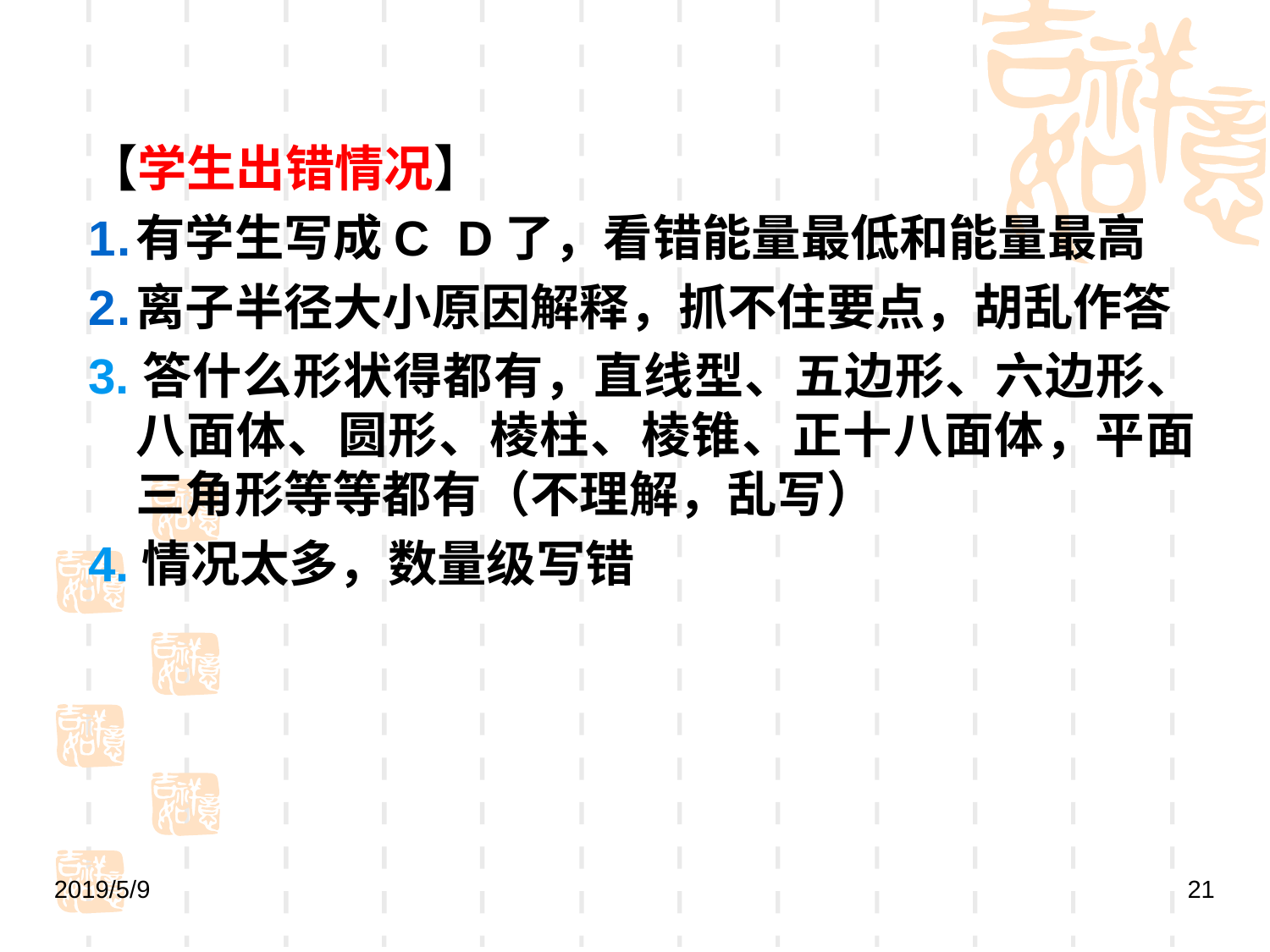

【学生出错情况】
有学生写成C  D了，看错能量最低和能量最高
离子半径大小原因解释，抓不住要点，胡乱作答
3.答什么形状得都有，直线型、五边形、六边形、八面体、圆形、棱柱、棱锥、正十八面体，平面三角形等等都有（不理解，乱写）
4.情况太多，数量级写错
2019/5/9
21